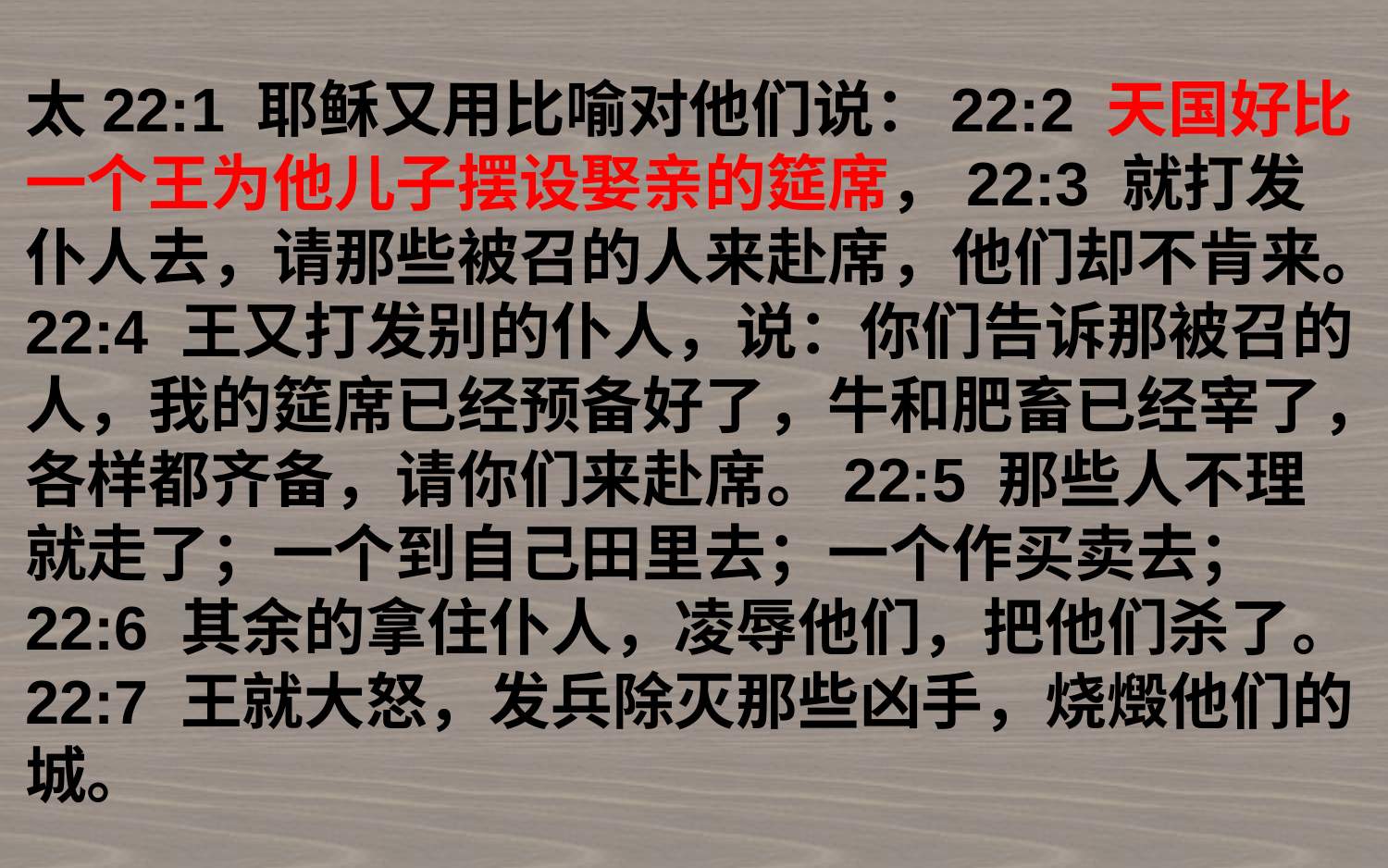

太22:1 耶稣又用比喻对他们说：22:2 天国好比一个王为他儿子摆设娶亲的筵席，22:3 就打发仆人去，请那些被召的人来赴席，他们却不肯来。22:4 王又打发别的仆人，说：你们告诉那被召的人，我的筵席已经预备好了，牛和肥畜已经宰了，各样都齐备，请你们来赴席。22:5 那些人不理就走了；一个到自己田里去；一个作买卖去；22:6 其余的拿住仆人，凌辱他们，把他们杀了。22:7 王就大怒，发兵除灭那些凶手，烧燬他们的城。